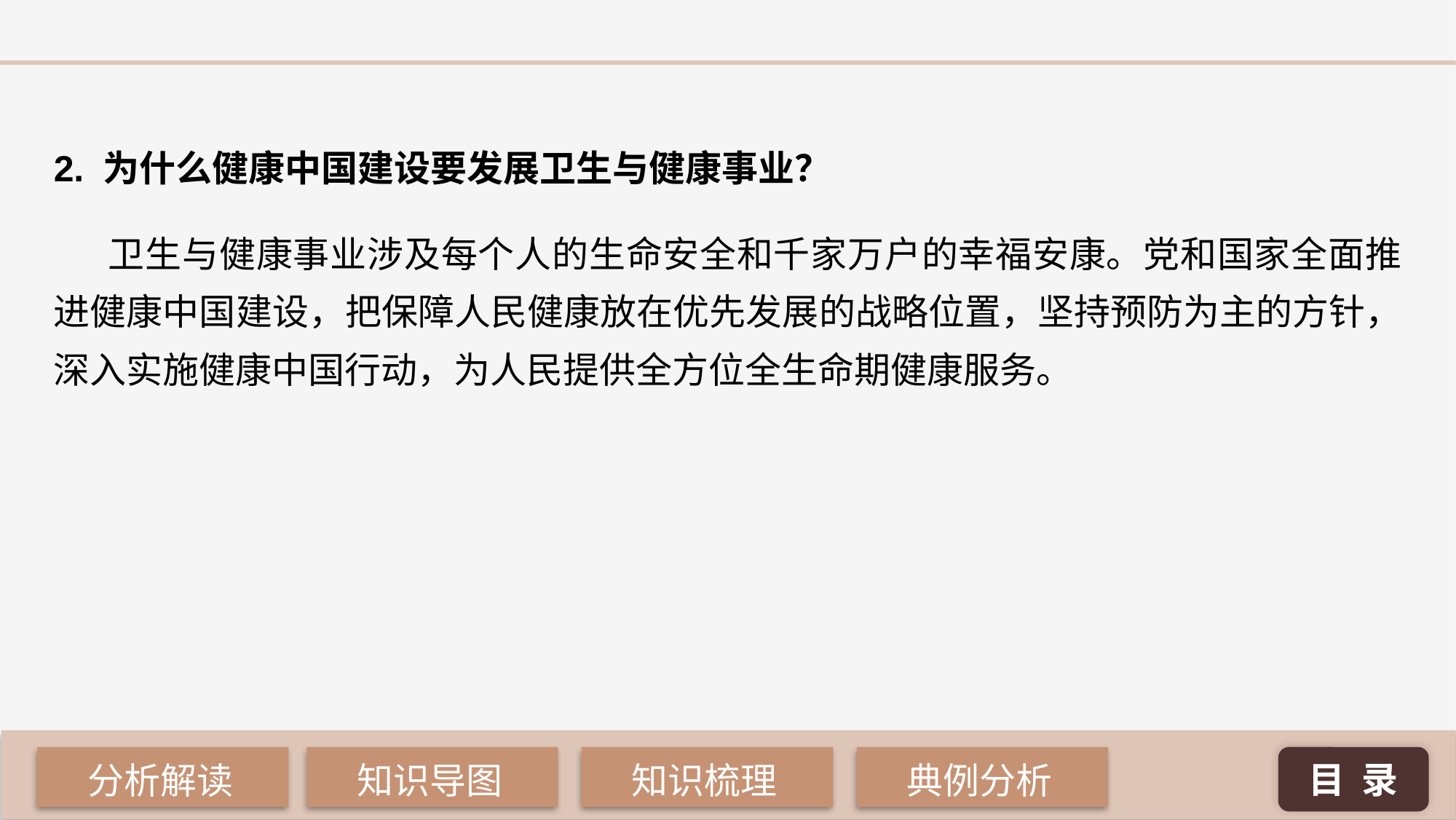

2. 为什么健康中国建设要发展卫生与健康事业？
卫生与健康事业涉及每个人的生命安全和千家万户的幸福安康。党和国家全面推进健康中国建设，把保障人民健康放在优先发展的战略位置，坚持预防为主的方针，深入实施健康中国行动，为人民提供全方位全生命期健康服务。